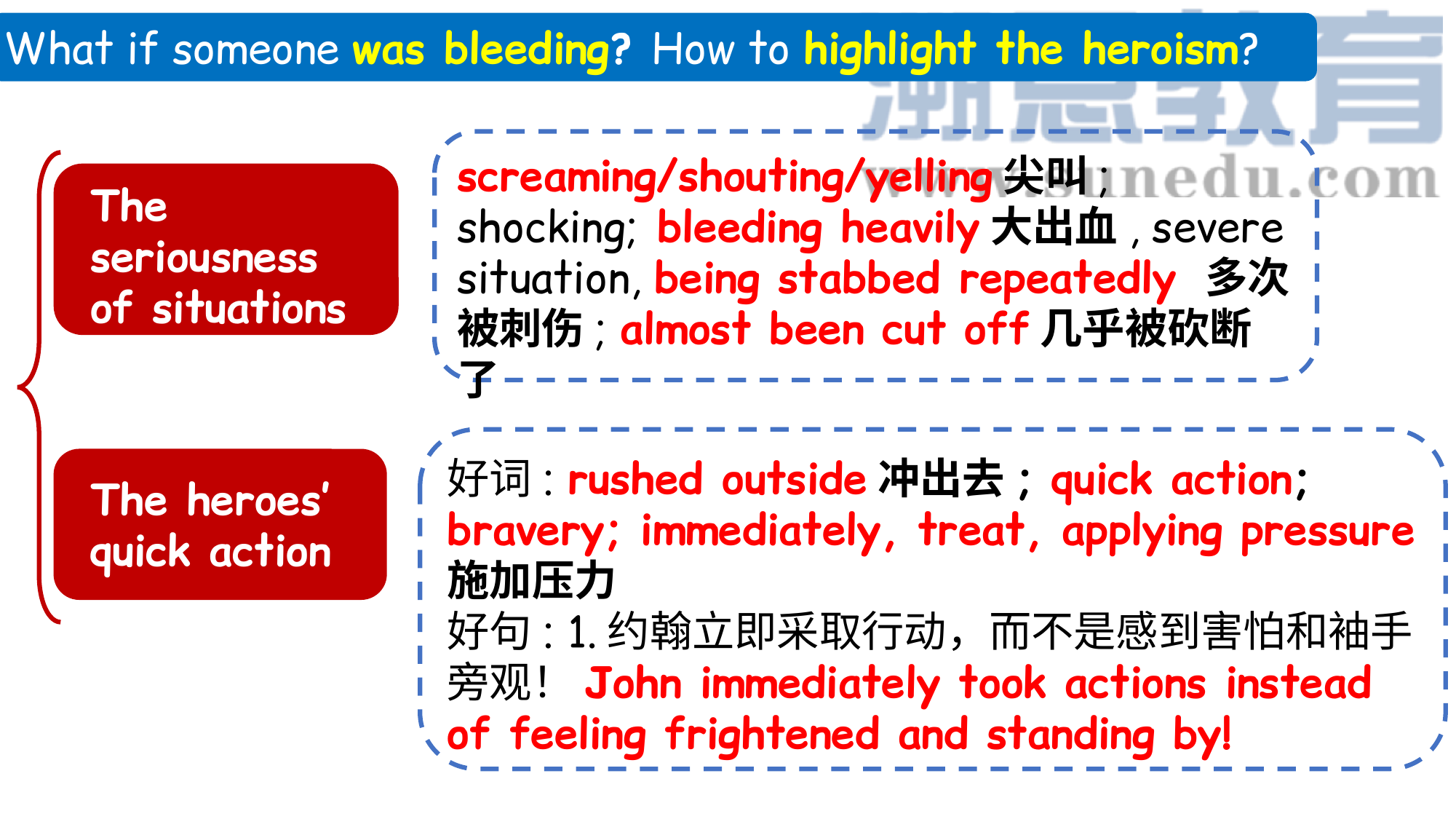

What if someone was bleeding? How to highlight the heroism?
screaming/shouting/yelling尖叫; shocking; bleeding heavily大出血, severe situation, being stabbed repeatedly 多次被刺伤; almost been cut off几乎被砍断了

The seriousness
of situations
好词: rushed outside冲出去; quick action; bravery; immediately, treat, applying pressure施加压力
好句: 1.约翰立即采取行动，而不是感到害怕和袖手旁观！John immediately took actions instead of feeling frightened and standing by!

The heroes’ quick action